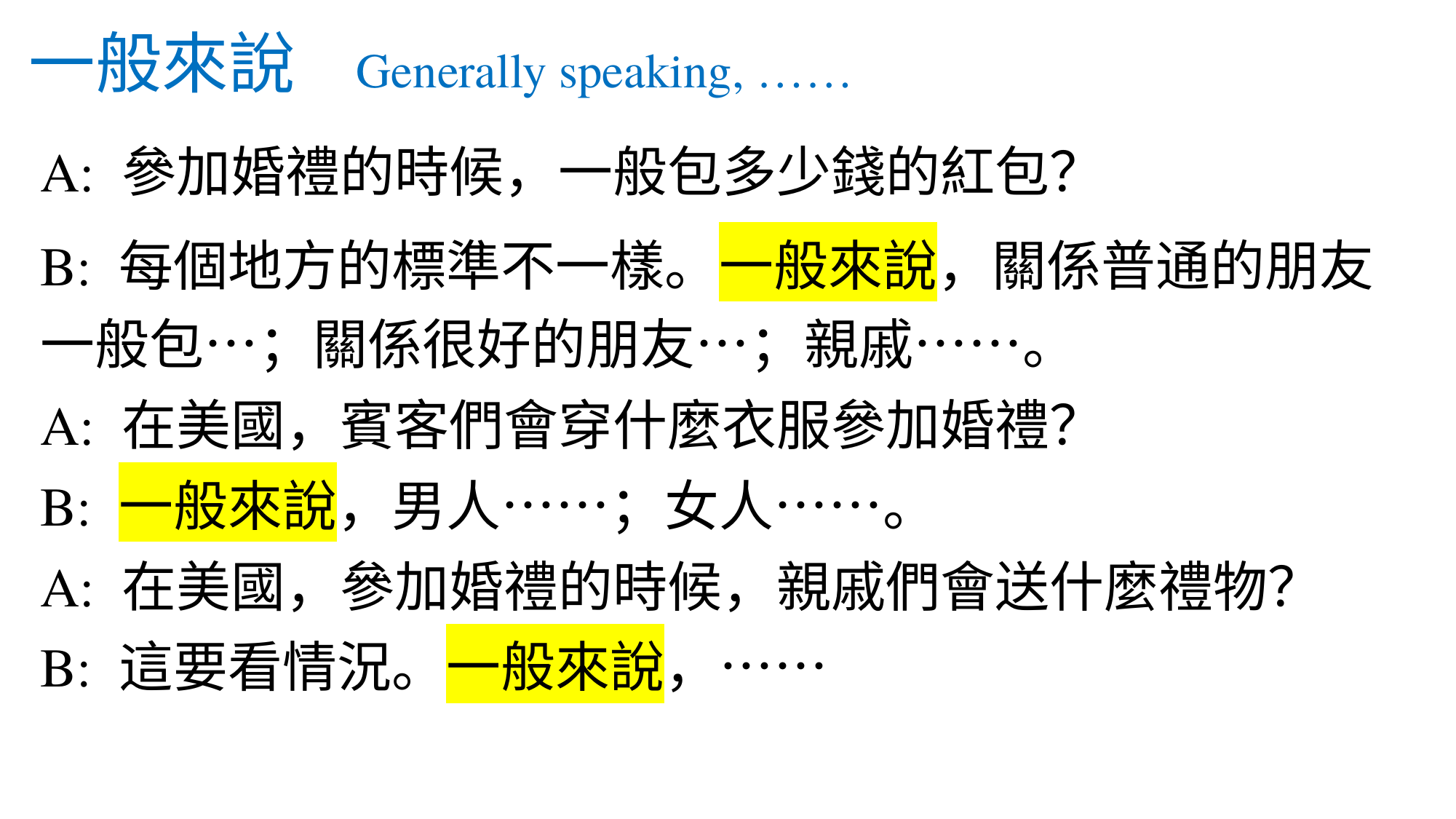

# 一般來說   Generally speaking, ……
A: 參加婚禮的時候，一般包多少錢的紅包？
B: 每個地方的標準不一樣。一般來說，關係普通的朋友一般包…；關係很好的朋友…；親戚……。
A: 在美國，賓客們會穿什麼衣服參加婚禮？
B: 一般來說，男人……；女人……。
A: 在美國，參加婚禮的時候，親戚們會送什麼禮物？
B: 這要看情況。一般來說，……